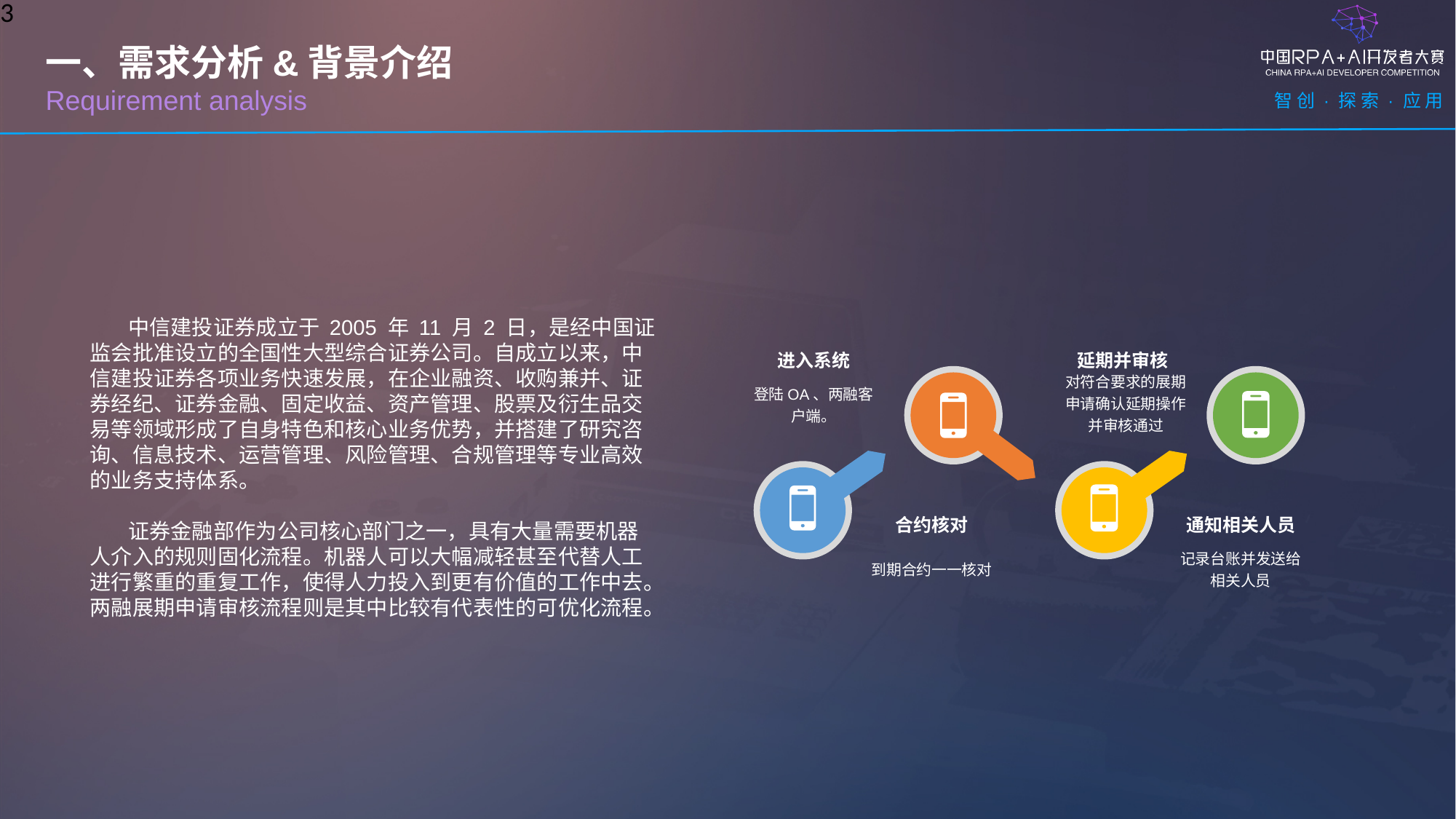

3
一、需求分析&背景介绍
Requirement analysis
       中信建投证券成立于 2005 年 11 月 2 日，是经中国证监会批准设立的全国性大型综合证券公司。自成立以来，中信建投证券各项业务快速发展，在企业融资、收购兼并、证券经纪、证券金融、固定收益、资产管理、股票及衍生品交易等领域形成了自身特色和核心业务优势，并搭建了研究咨询、信息技术、运营管理、风险管理、合规管理等专业高效的业务支持体系。

       证券金融部作为公司核心部门之一，具有大量需要机器人介入的规则固化流程。机器人可以大幅减轻甚至代替人工进行繁重的重复工作，使得人力投入到更有价值的工作中去。两融展期申请审核流程则是其中比较有代表性的可优化流程。
进入系统
登陆OA、两融客户端。
延期并审核
对符合要求的展期申请确认延期操作并审核通过

合约核对
通知相关人员
到期合约一一核对
记录台账并发送给相关人员